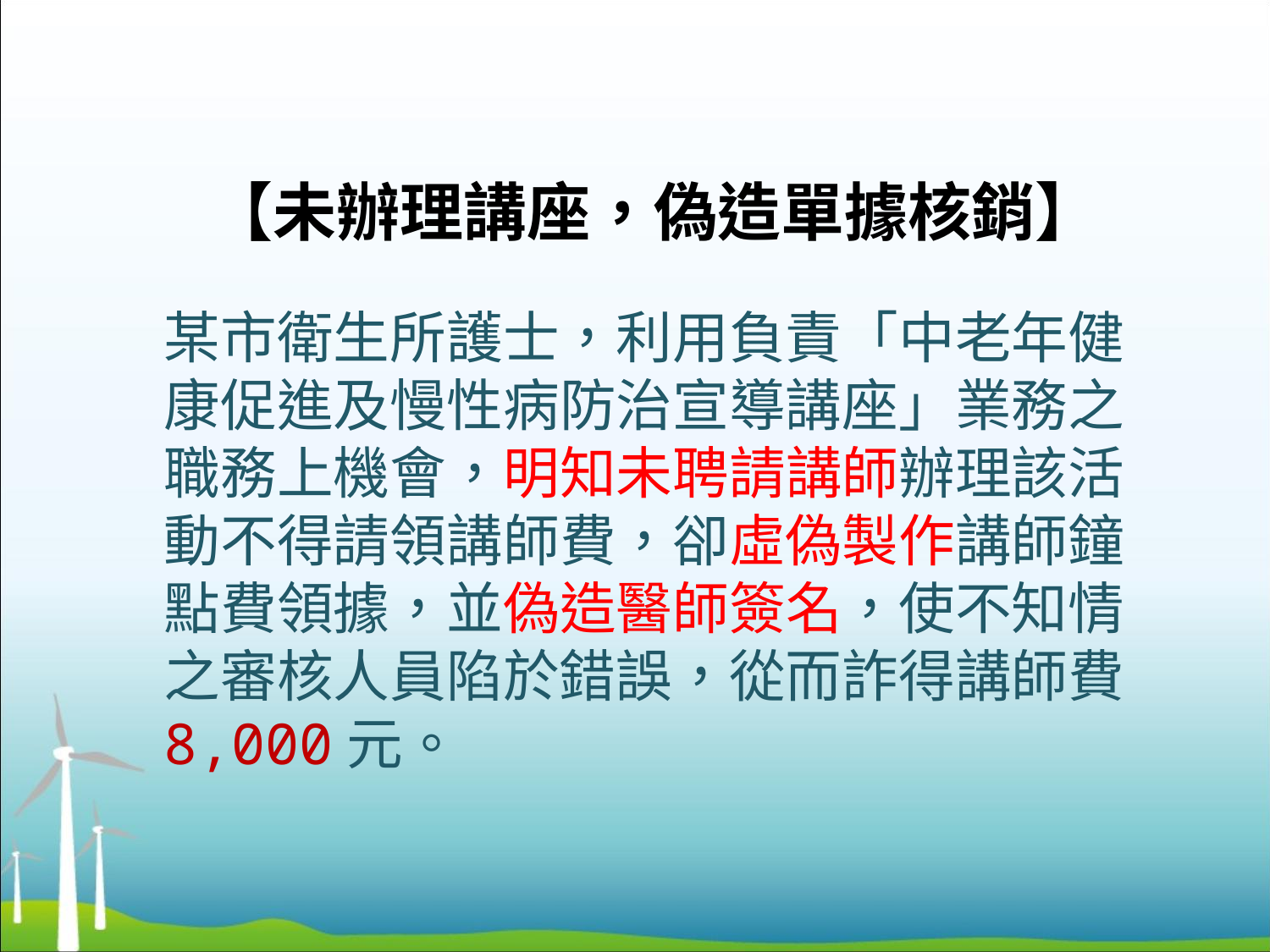

【未辦理講座，偽造單據核銷】
#
某市衛生所護士，利用負責「中老年健康促進及慢性病防治宣導講座」業務之職務上機會，明知未聘請講師辦理該活動不得請領講師費，卻虛偽製作講師鐘點費領據，並偽造醫師簽名，使不知情之審核人員陷於錯誤，從而詐得講師費8,000元。